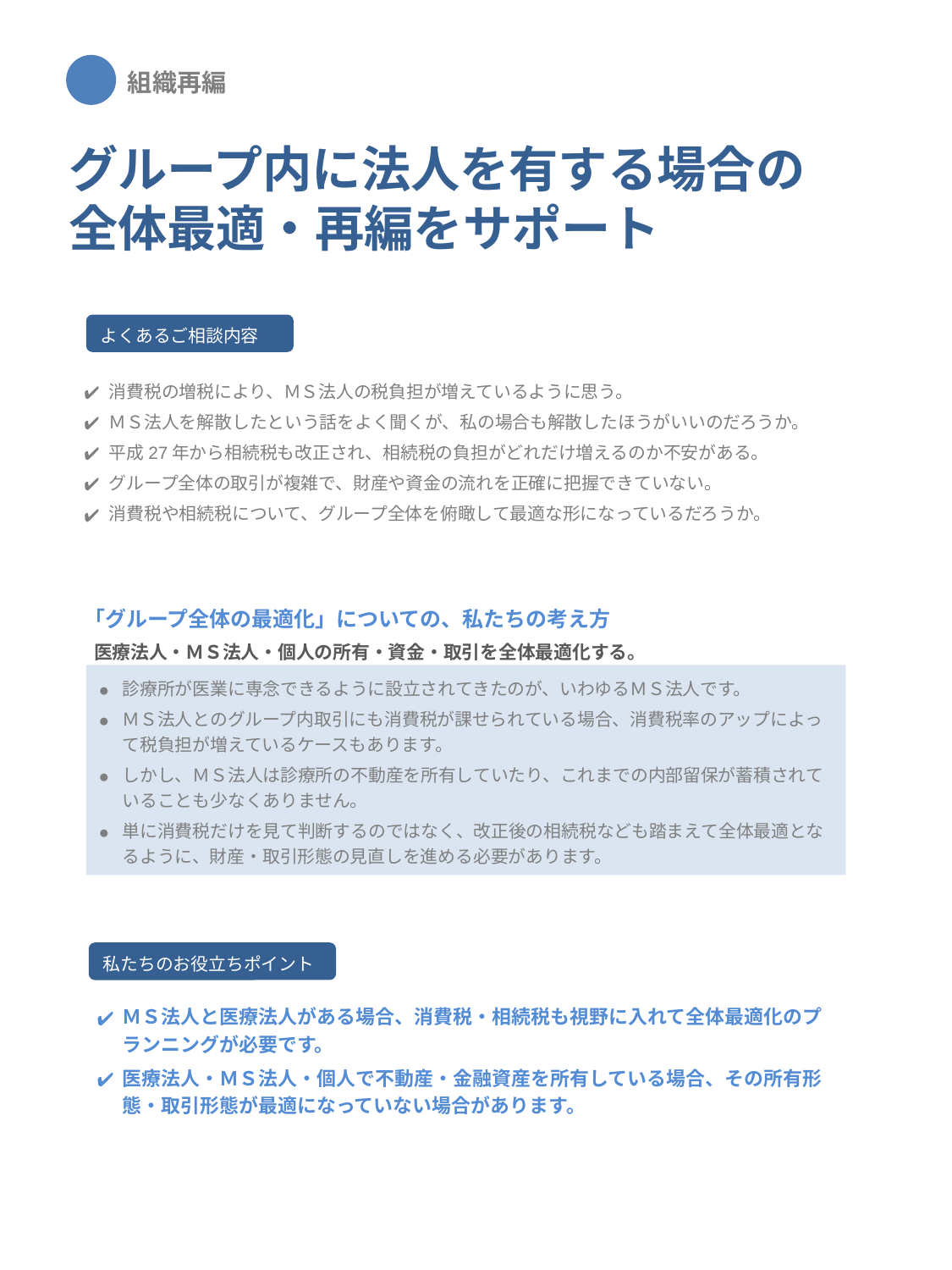

組織再編
グループ内に法人を有する場合の
全体最適・再編をサポート
よくあるご相談内容
消費税の増税により、ＭＳ法人の税負担が増えているように思う。
ＭＳ法人を解散したという話をよく聞くが、私の場合も解散したほうがいいのだろうか。
平成27年から相続税も改正され、相続税の負担がどれだけ増えるのか不安がある。
グループ全体の取引が複雑で、財産や資金の流れを正確に把握できていない。
消費税や相続税について、グループ全体を俯瞰して最適な形になっているだろうか。

「グループ全体の最適化」についての、私たちの考え方
医療法人・ＭＳ法人・個人の所有・資金・取引を全体最適化する。

診療所が医業に専念できるように設立されてきたのが、いわゆるＭＳ法人です。
ＭＳ法人とのグループ内取引にも消費税が課せられている場合、消費税率のアップによって税負担が増えているケースもあります。
しかし、ＭＳ法人は診療所の不動産を所有していたり、これまでの内部留保が蓄積されていることも少なくありません。
単に消費税だけを見て判断するのではなく、改正後の相続税なども踏まえて全体最適となるように、財産・取引形態の見直しを進める必要があります。
私たちのお役立ちポイント
ＭＳ法人と医療法人がある場合、消費税・相続税も視野に入れて全体最適化のプランニングが必要です。
医療法人・ＭＳ法人・個人で不動産・金融資産を所有している場合、その所有形態・取引形態が最適になっていない場合があります。